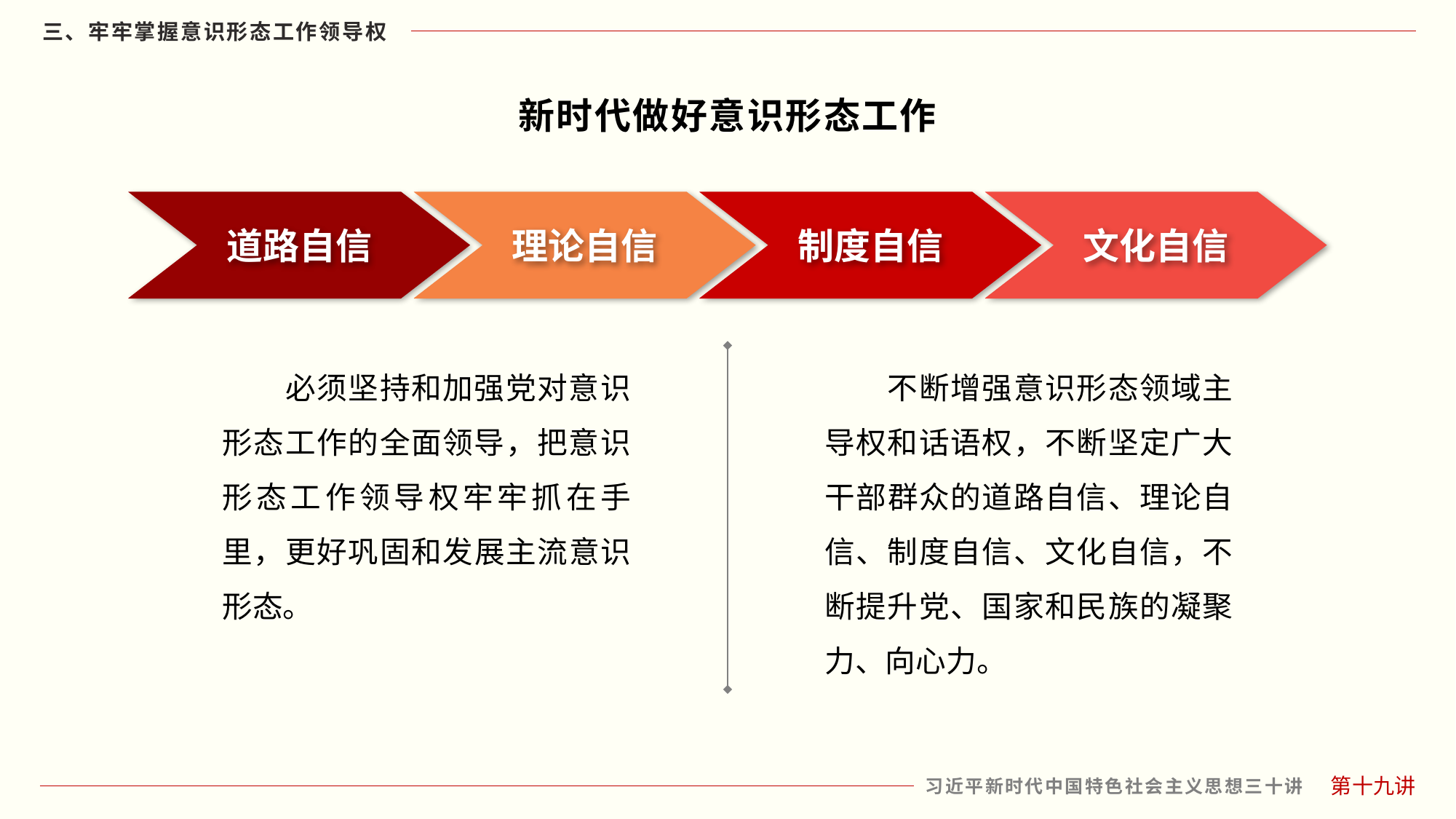

新时代做好意识形态工作

道路自信

理论自信

制度自信

文化自信
　　必须坚持和加强党对意识形态工作的全面领导，把意识形态工作领导权牢牢抓在手里，更好巩固和发展主流意识形态。
　　不断增强意识形态领域主导权和话语权，不断坚定广大干部群众的道路自信、理论自信、制度自信、文化自信，不断提升党、国家和民族的凝聚力、向心力。